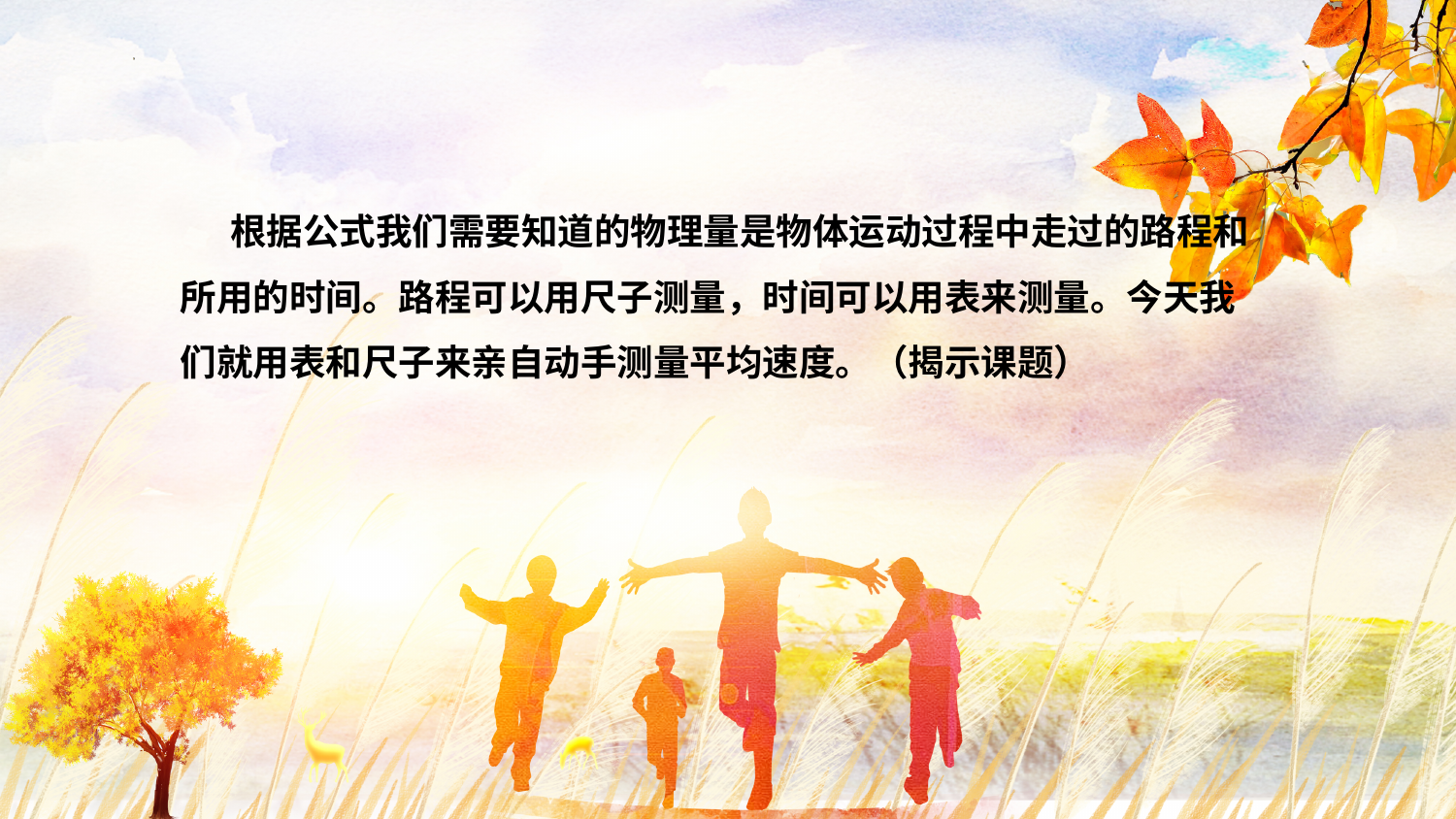

根据公式我们需要知道的物理量是物体运动过程中走过的路程和所用的时间。路程可以用尺子测量，时间可以用表来测量。今天我们就用表和尺子来亲自动手测量平均速度。（揭示课题）